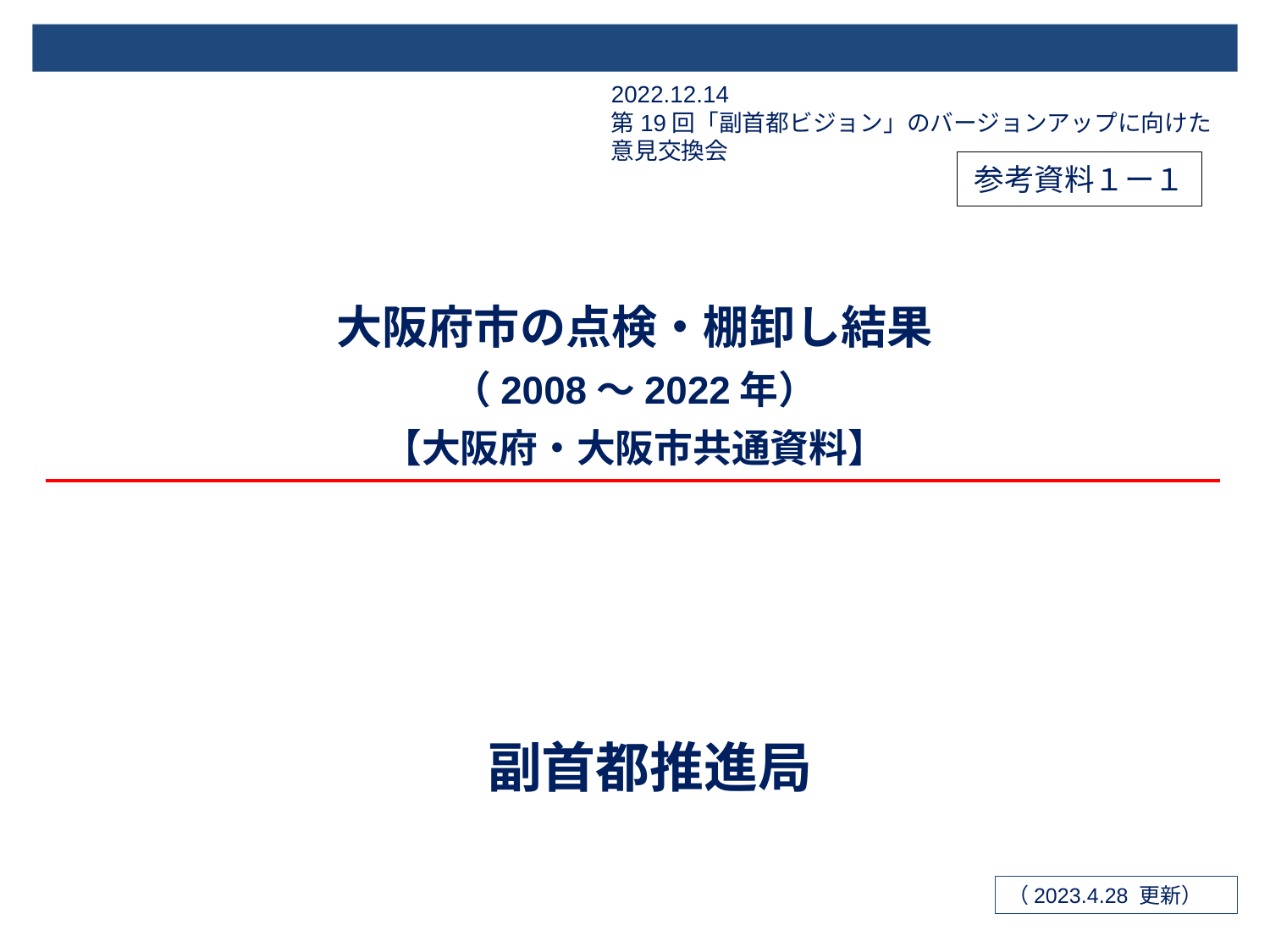

2022.12.14
第19回「副首都ビジョン」のバージョンアップに向けた意見交換会
参考資料１ー１
# 大阪府市の点検・棚卸し結果 （2008～2022年） 【大阪府・大阪市共通資料】

副首都推進局

（2023.4.28 更新）